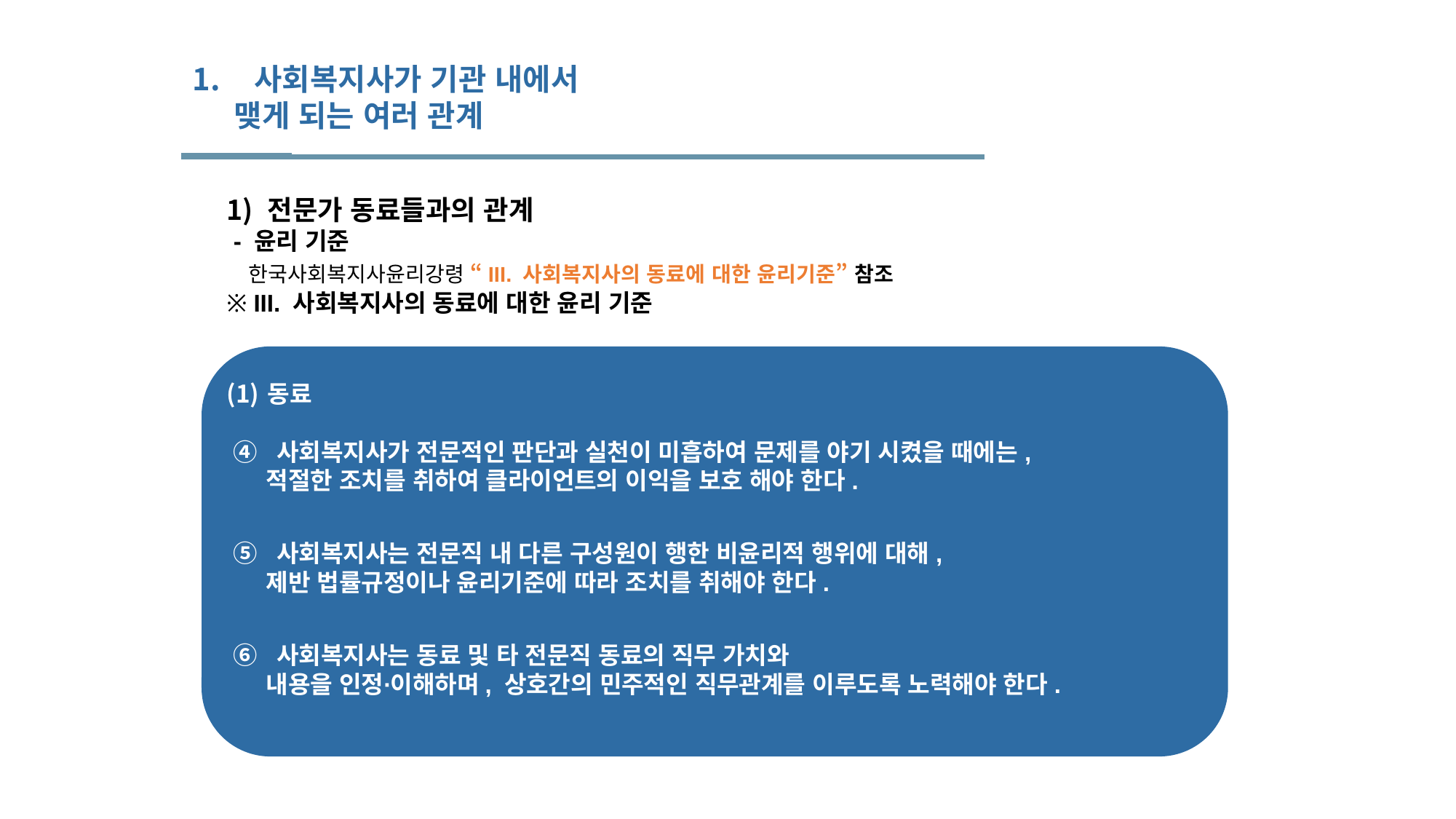

사회복지사가 기관 내에서
    맺게 되는 여러 관계

전문가 동료들과의 관계
 - 윤리 기준
  한국사회복지사윤리강령 “III. 사회복지사의 동료에 대한 윤리기준” 참조
※ III. 사회복지사의 동료에 대한 윤리 기준

동료

 ④  사회복지사가 전문적인 판단과 실천이 미흡하여 문제를 야기 시켰을 때에는,
     적절한 조치를 취하여 클라이언트의 이익을 보호 해야 한다.

 ⑤  사회복지사는 전문직 내 다른 구성원이 행한 비윤리적 행위에 대해,
     제반 법률규정이나 윤리기준에 따라 조치를 취해야 한다.

 ⑥  사회복지사는 동료 및 타 전문직 동료의 직무 가치와
     내용을 인정∙이해하며, 상호간의 민주적인 직무관계를 이루도록 노력해야 한다.